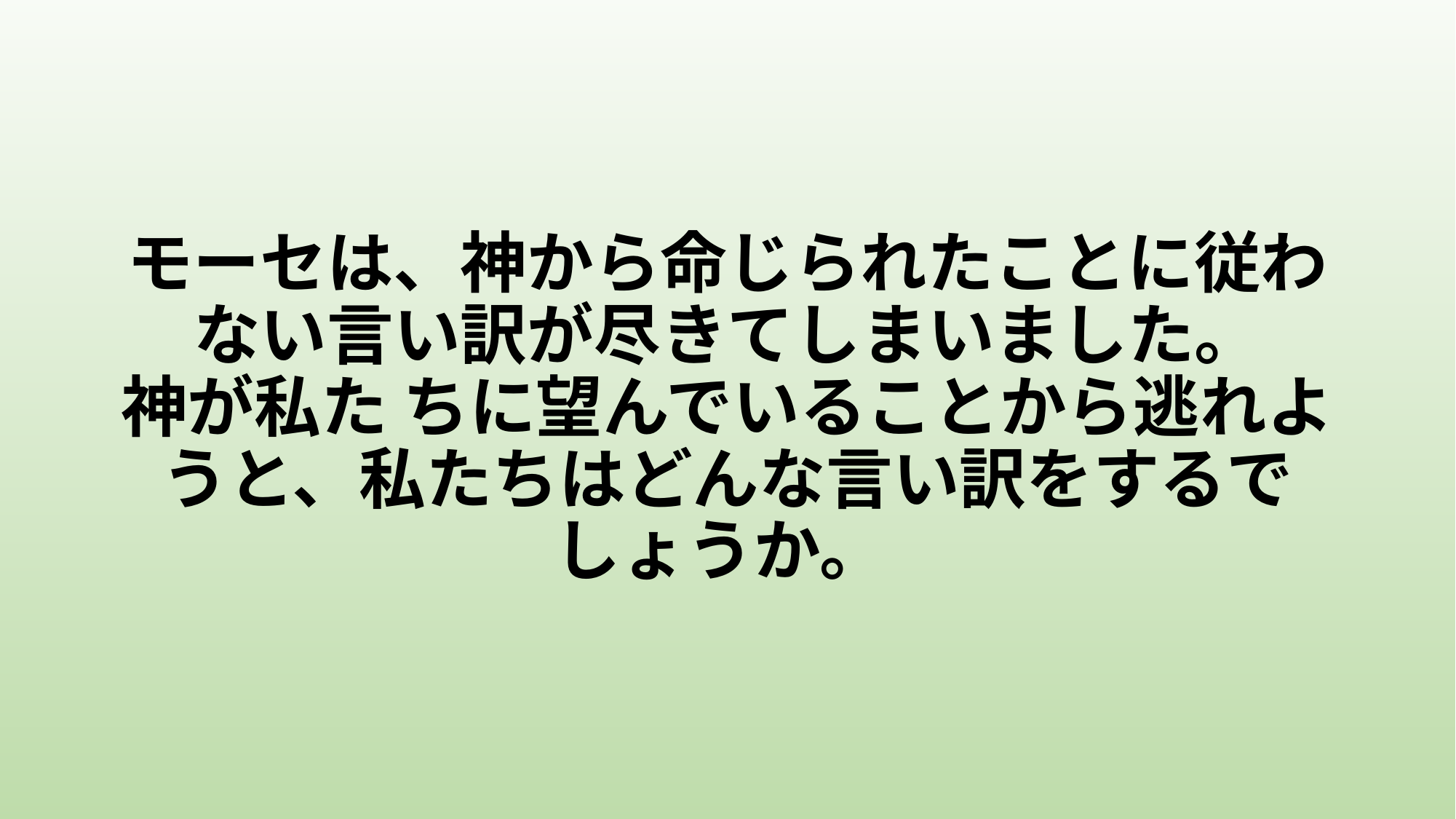

# モーセは、神から命じられたことに従わない言い訳が尽きてしまいました。 神が私た ちに望んでいることから逃れようと、私たちはどんな言い訳をするでしょうか。